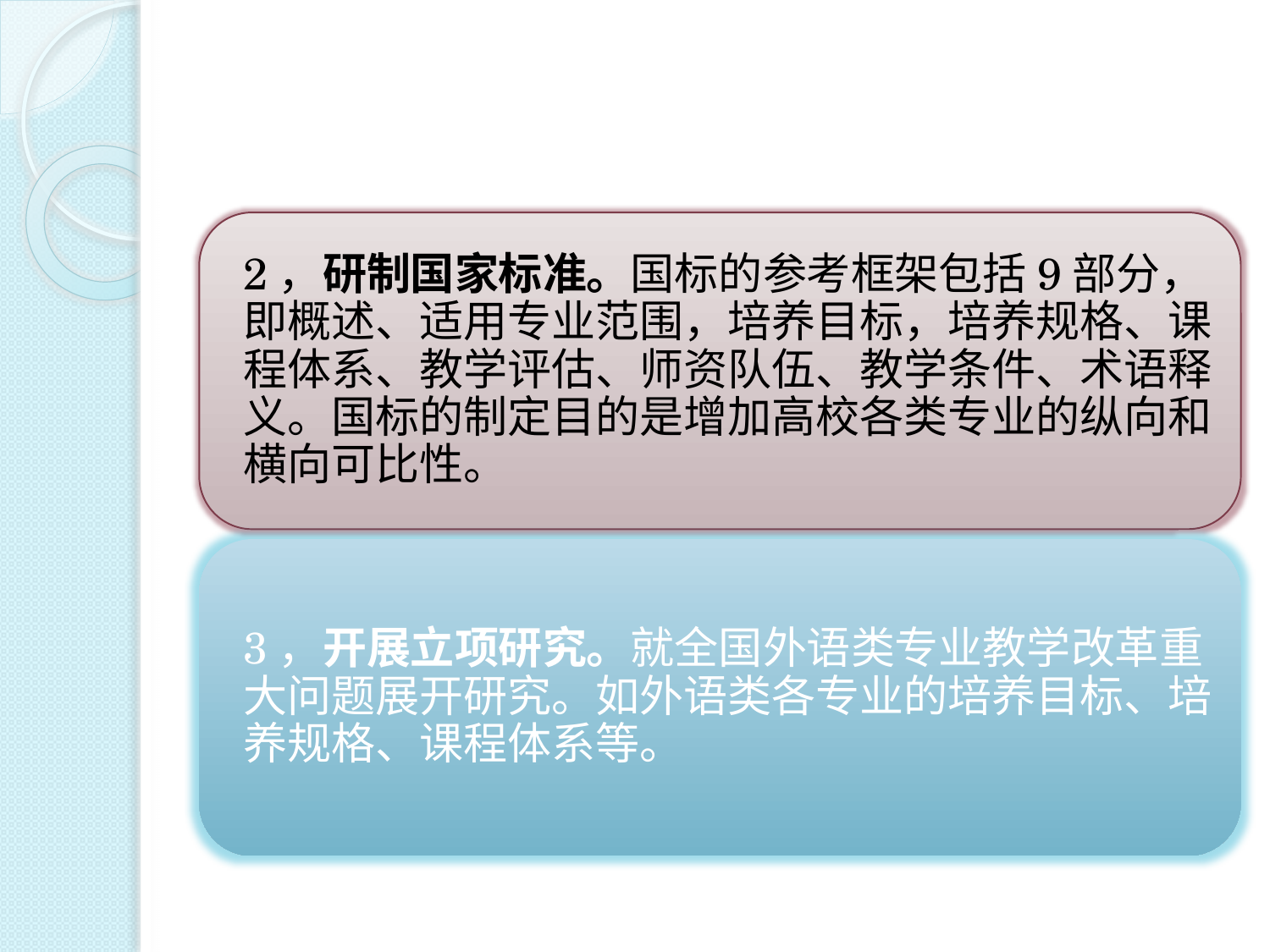

#
2，研制国家标准。国标的参考框架包括9部分，即概述、适用专业范围，培养目标，培养规格、课程体系、教学评估、师资队伍、教学条件、术语释义。国标的制定目的是增加高校各类专业的纵向和横向可比性。
3，开展立项研究。就全国外语类专业教学改革重大问题展开研究。如外语类各专业的培养目标、培养规格、课程体系等。